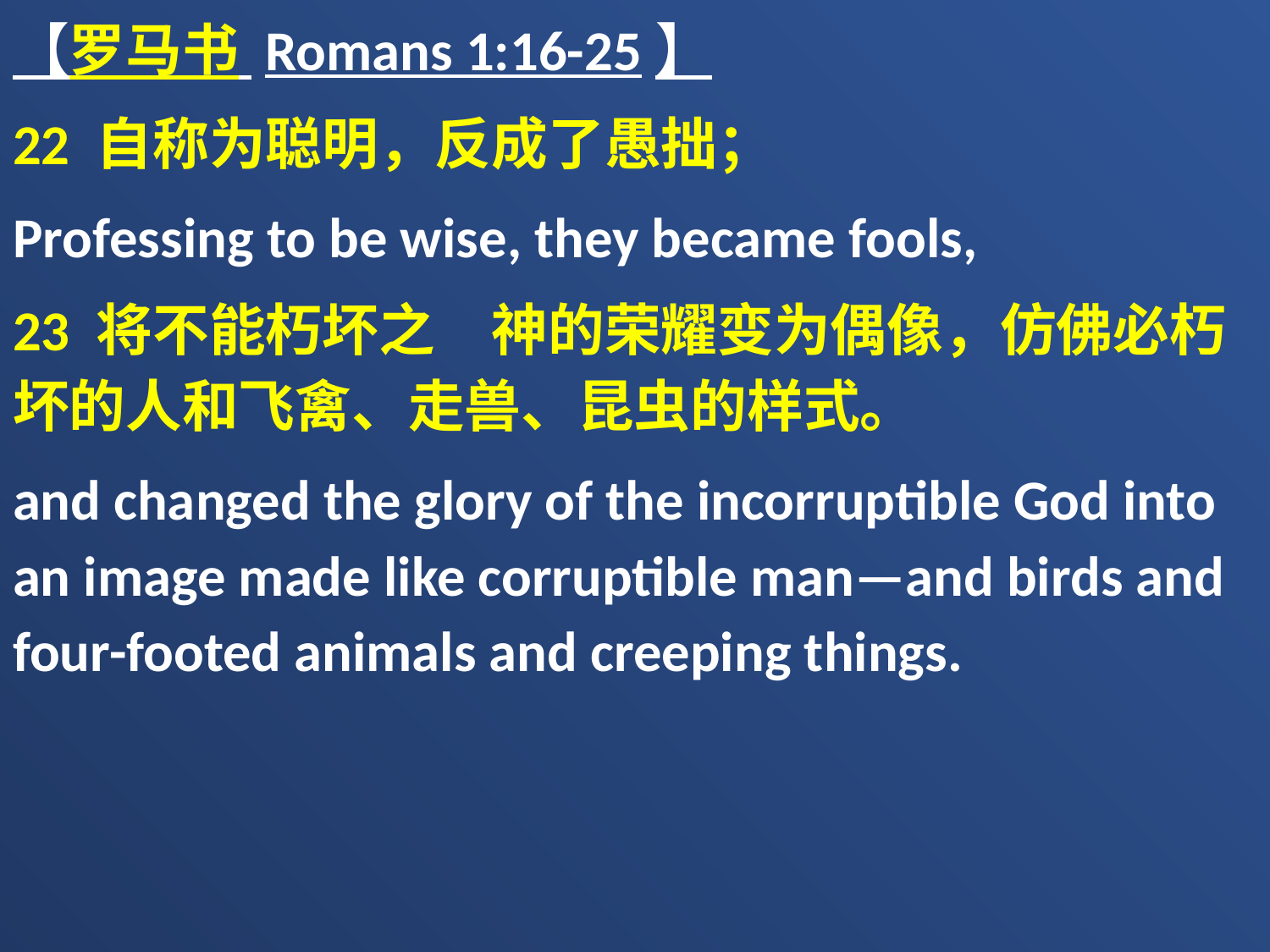

【罗马书 Romans 1:16-25】
22 自称为聪明，反成了愚拙；
Professing to be wise, they became fools,
23 将不能朽坏之　神的荣耀变为偶像，仿佛必朽坏的人和飞禽、走兽、昆虫的样式。
and changed the glory of the incorruptible God into an image made like corruptible man—and birds and four-footed animals and creeping things.